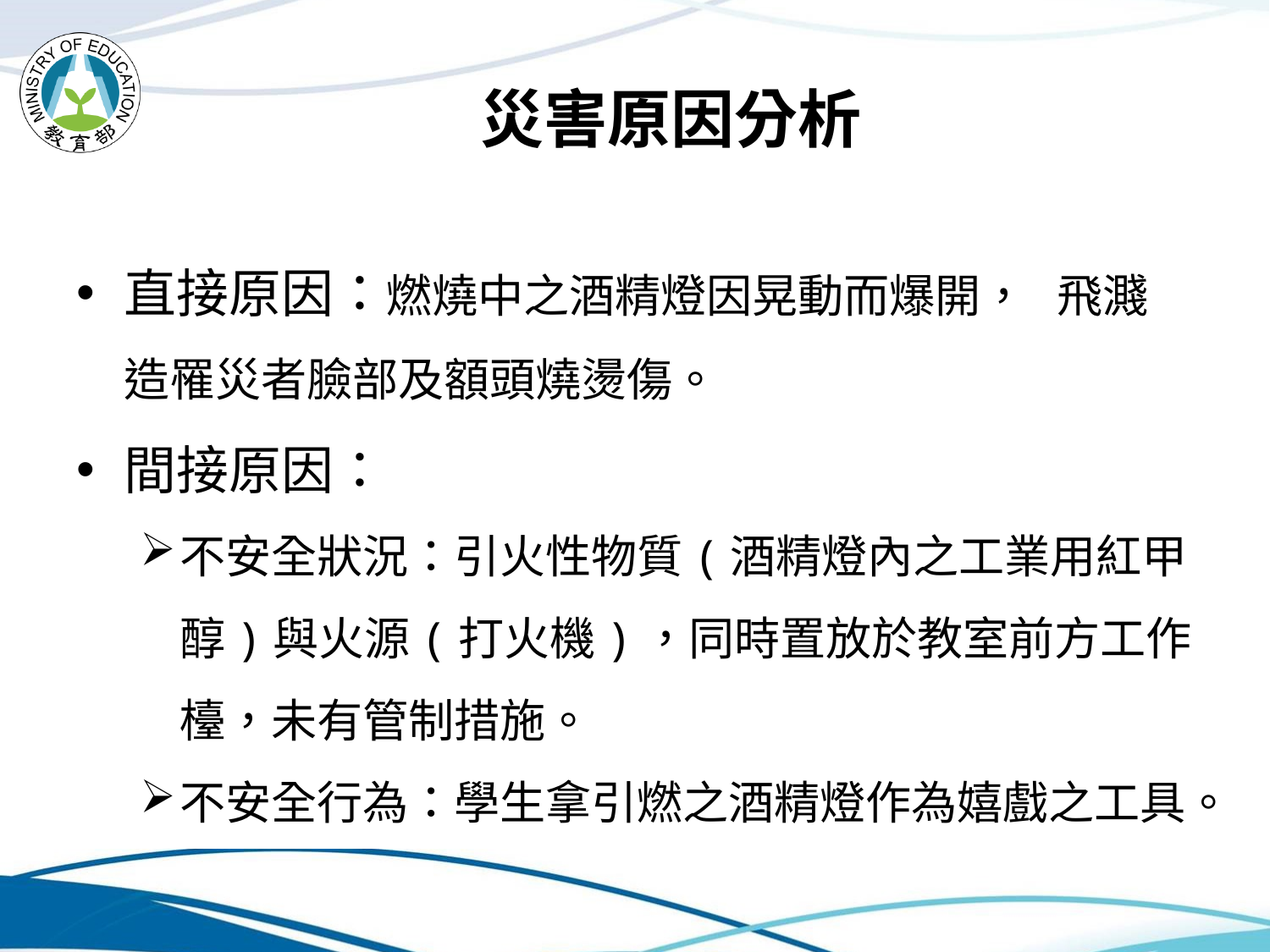

# 災害原因分析
直接原因：燃燒中之酒精燈因晃動而爆開，   飛濺造罹災者臉部及額頭燒燙傷。
間接原因：
不安全狀況：引火性物質(酒精燈內之工業用紅甲醇)與火源(打火機)，同時置放於教室前方工作檯，未有管制措施。
不安全行為：學生拿引燃之酒精燈作為嬉戲之工具。